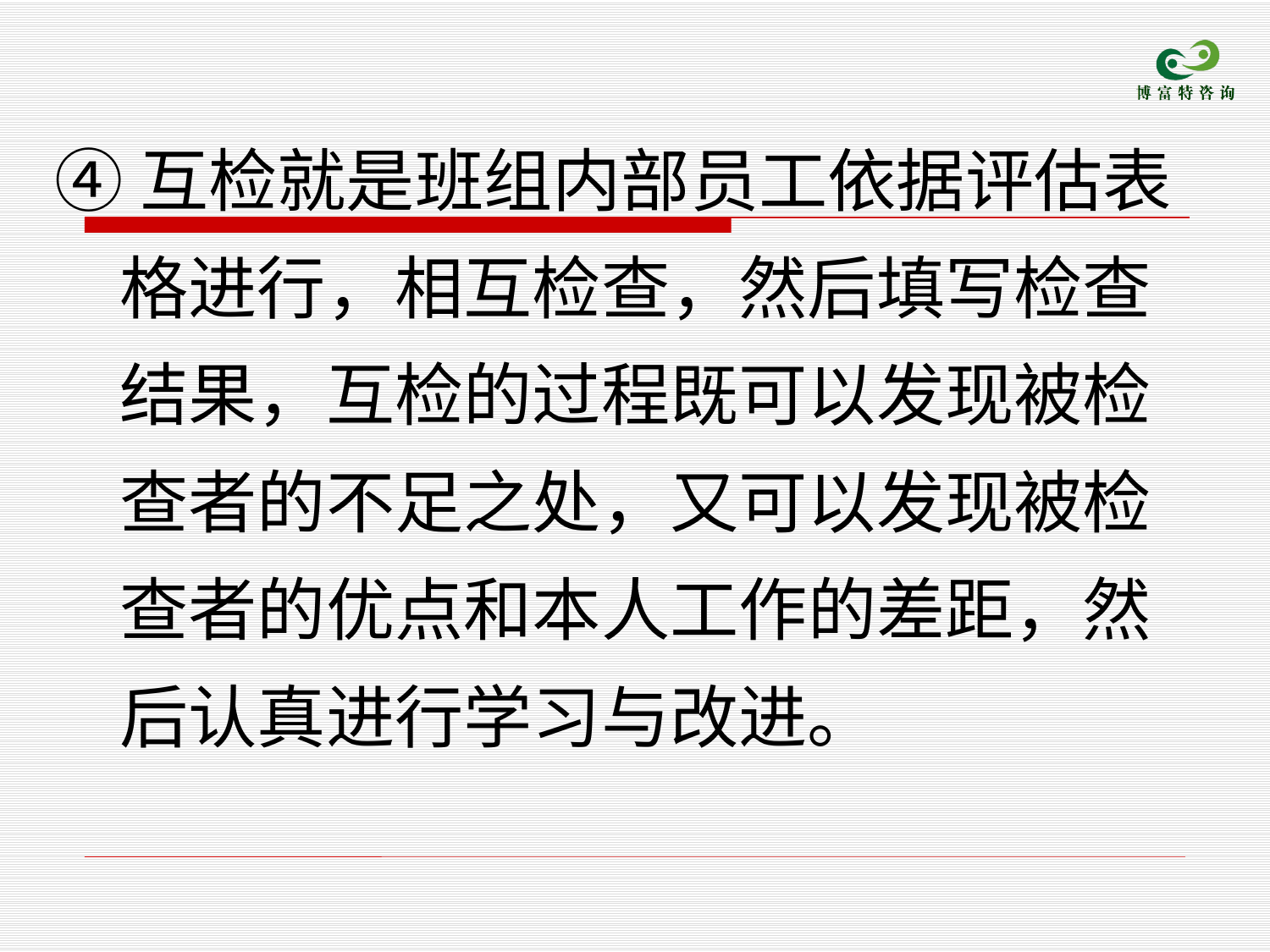

④互检就是班组内部员工依据评估表格进行，相互检查，然后填写检查结果，互检的过程既可以发现被检查者的不足之处，又可以发现被检查者的优点和本人工作的差距，然后认真进行学习与改进。
439